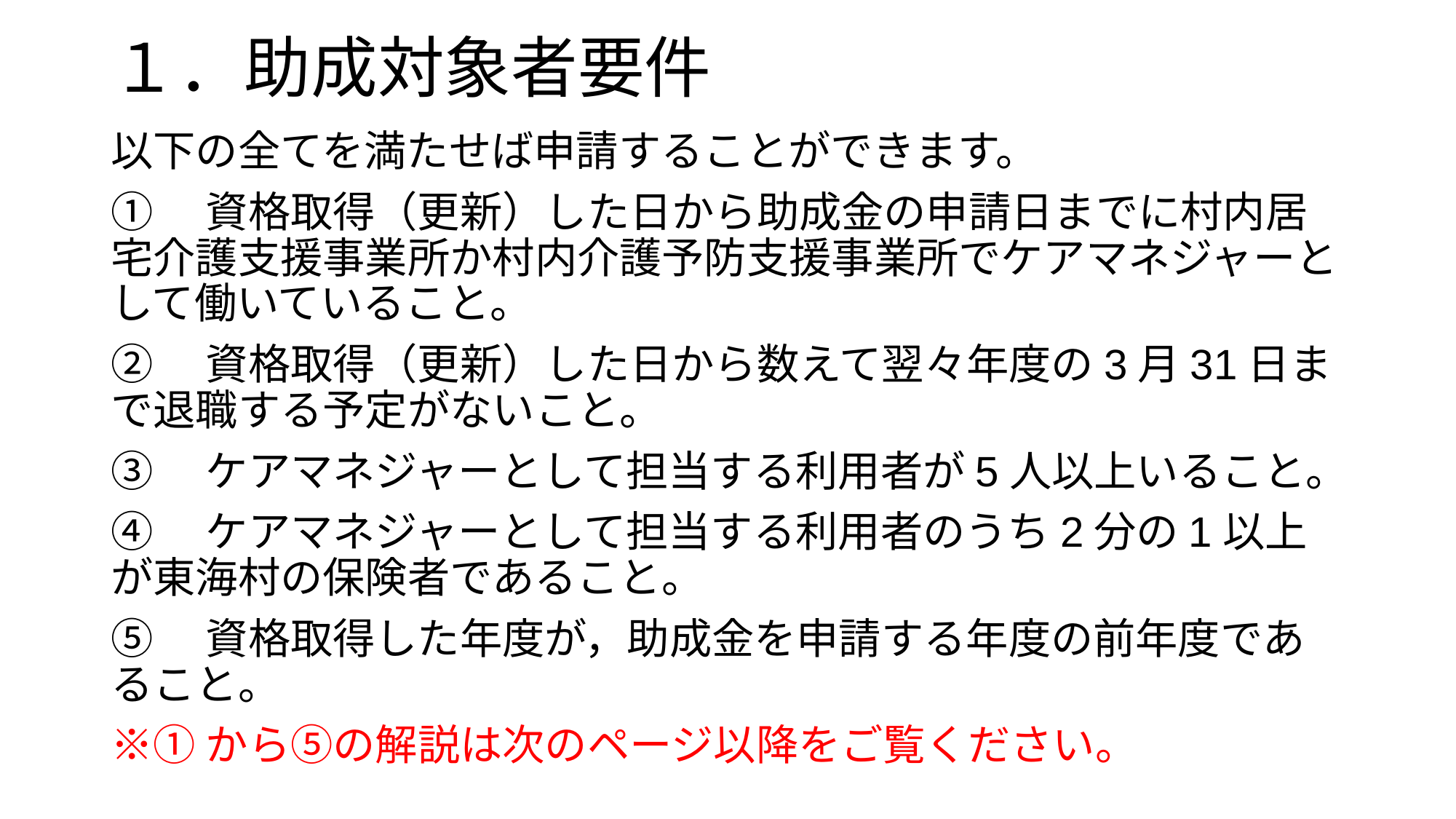

# １．助成対象者要件
以下の全てを満たせば申請することができます。
①　資格取得（更新）した日から助成金の申請日までに村内居宅介護支援事業所か村内介護予防支援事業所でケアマネジャーとして働いていること。
②　資格取得（更新）した日から数えて翌々年度の3月31日まで退職する予定がないこと。
③　ケアマネジャーとして担当する利用者が5人以上いること。
④　ケアマネジャーとして担当する利用者のうち2分の1以上が東海村の保険者であること。
⑤　資格取得した年度が，助成金を申請する年度の前年度であること。
※①から⑤の解説は次のページ以降をご覧ください。